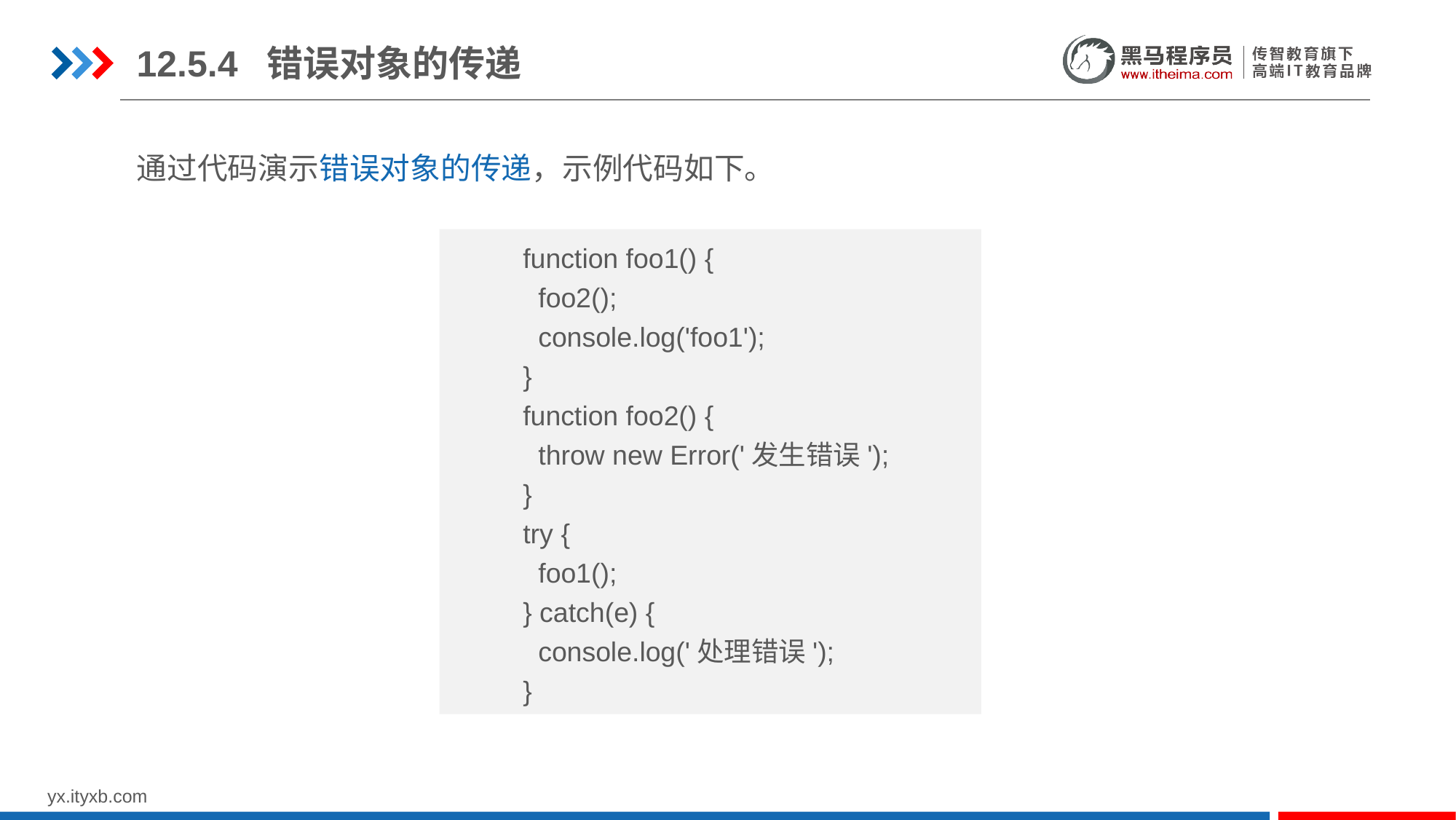

12.5.4  错误对象的传递
通过代码演示错误对象的传递，示例代码如下。
function foo1() {
  foo2();
  console.log('foo1');
}
function foo2() {
  throw new Error('发生错误');
}
try {
  foo1();
} catch(e) {
  console.log('处理错误');
}